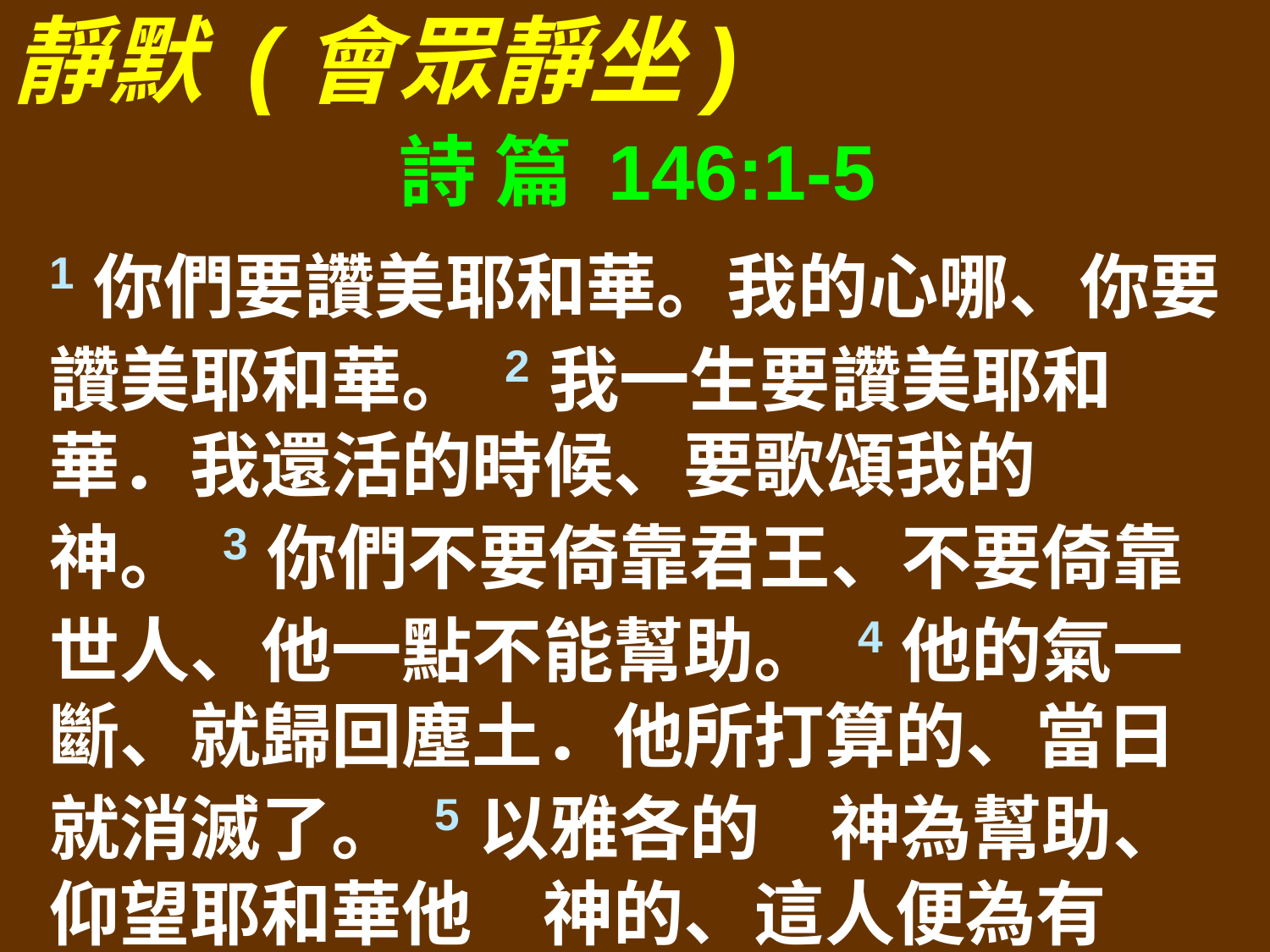

靜默 (會眾靜坐)
詩 篇 146:1-5
1你們要讚美耶和華。我的心哪、你要讚美耶和華。 2我一生要讚美耶和華．我還活的時候、要歌頌我的　神。 3你們不要倚靠君王、不要倚靠世人、他一點不能幫助。 4他的氣一斷、就歸回塵土．他所打算的、當日就消滅了。 5以雅各的　神為幫助、仰望耶和華他　神的、這人便為有福。